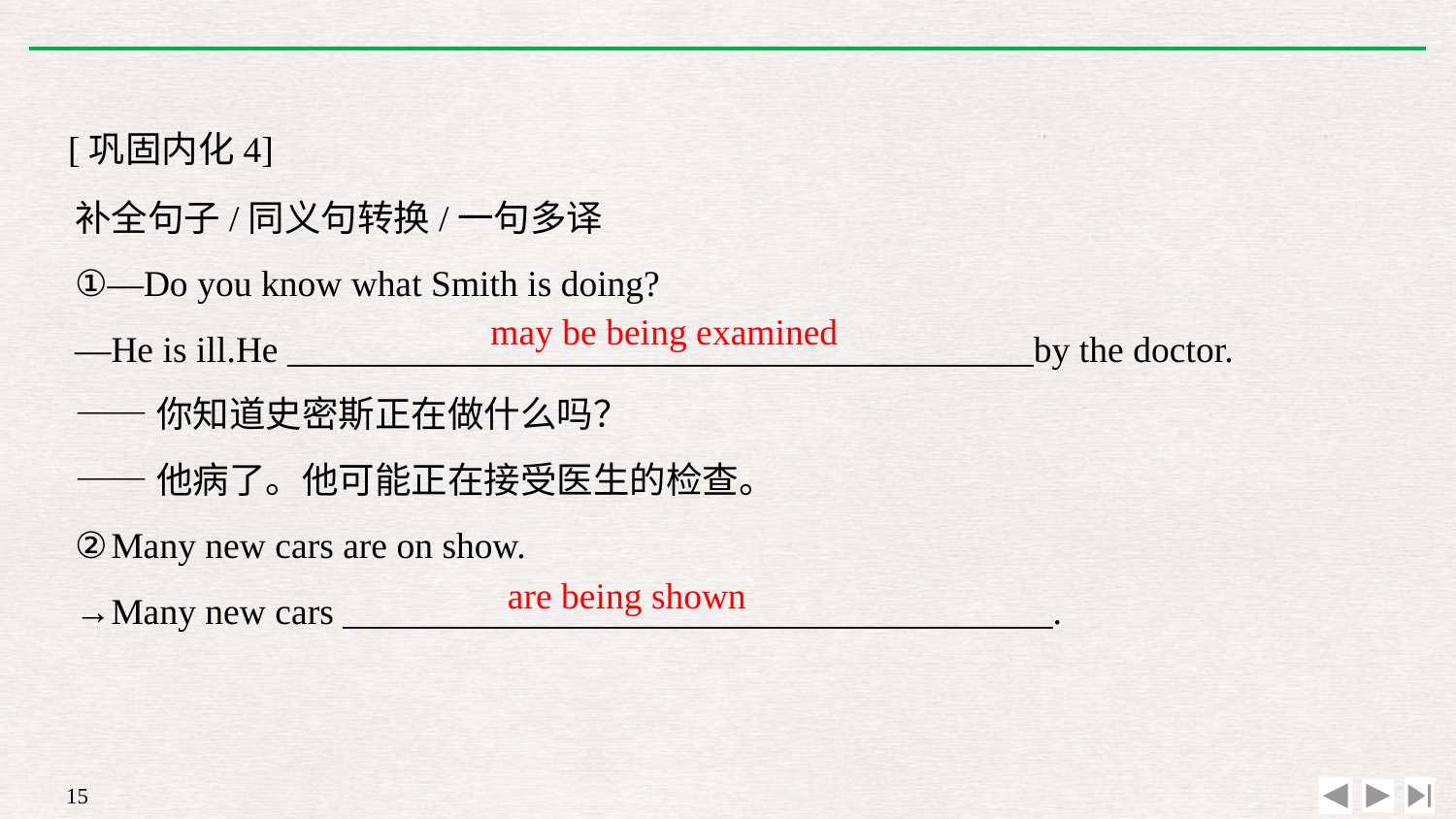

[巩固内化4]
补全句子/同义句转换/一句多译
①—Do you know what Smith is doing?
—He is ill.He _________________________________________by the doctor.
——你知道史密斯正在做什么吗？
——他病了。他可能正在接受医生的检查。
②Many new cars are on show.
→Many new cars _______________________________________.
may be being examined
are being shown